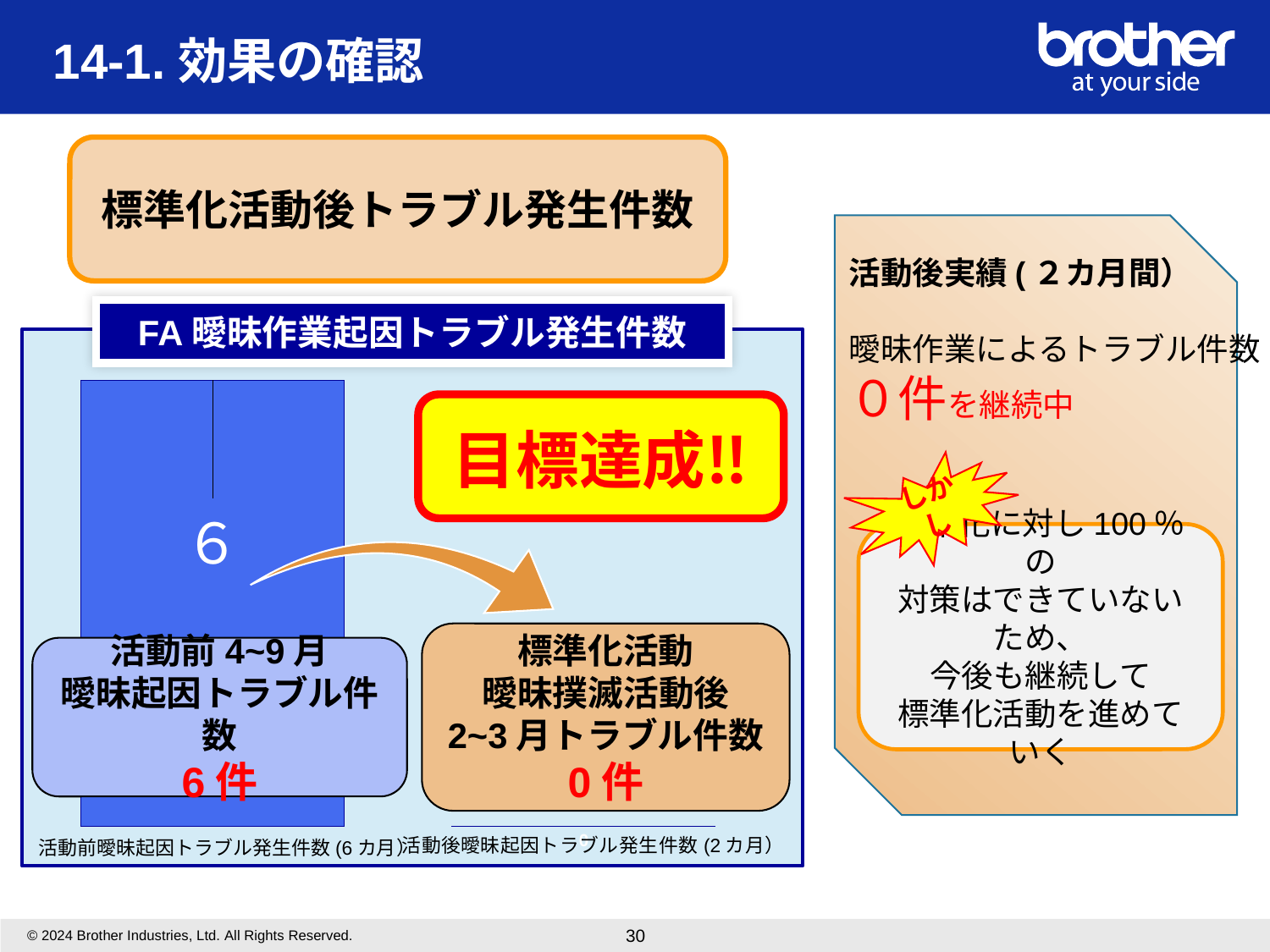

# 14-1.効果の確認
標準化活動後トラブル発生件数

活動後実績(２カ月間）

曖昧作業によるトラブル件数
０件を継続中
FA曖昧作業起因トラブル発生件数

### Chart

| Category |  |
|---|---|
| 活動前曖昧作業トラブル件数 | 19.0 |
| 活動後曖昧作業トラブル件数 | 0.0 |
しかし

標準化に対し100％の
対策はできていないため、
今後も継続して
標準化活動を進めていく
標準化活動
曖昧撲滅活動後
2~3月トラブル件数
0件
活動前4~9月
曖昧起因トラブル件数
6件
活動前曖昧起因トラブル発生件数(6カ月）
30